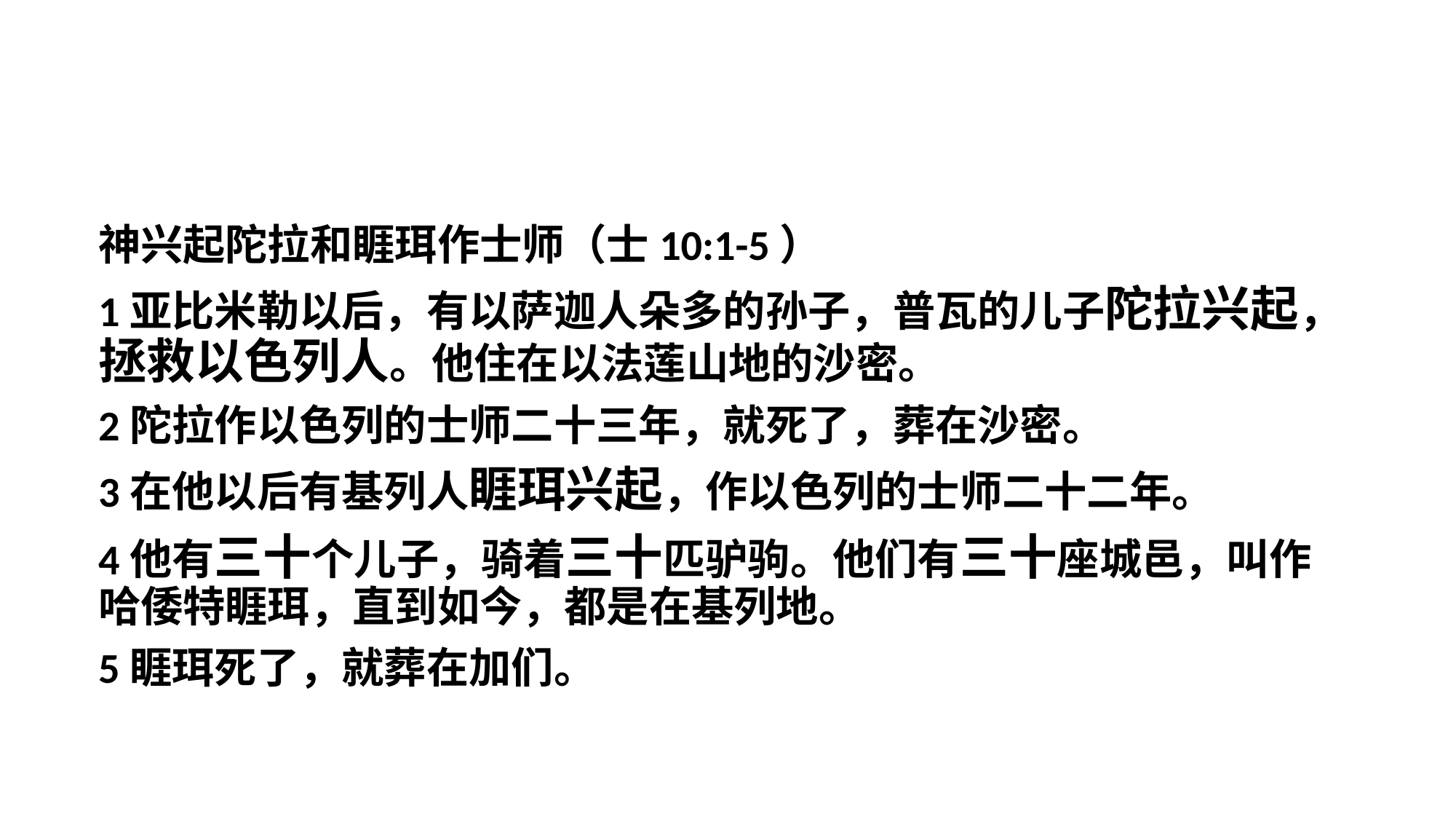

神兴起陀拉和睚珥作士师（士10:1-5）
1亚比米勒以后，有以萨迦人朵多的孙子，普瓦的儿子陀拉兴起，拯救以色列人。他住在以法莲山地的沙密。
2陀拉作以色列的士师二十三年，就死了，葬在沙密。
3在他以后有基列人睚珥兴起，作以色列的士师二十二年。
4他有三十个儿子，骑着三十匹驴驹。他们有三十座城邑，叫作哈倭特睚珥，直到如今，都是在基列地。
5睚珥死了，就葬在加们。